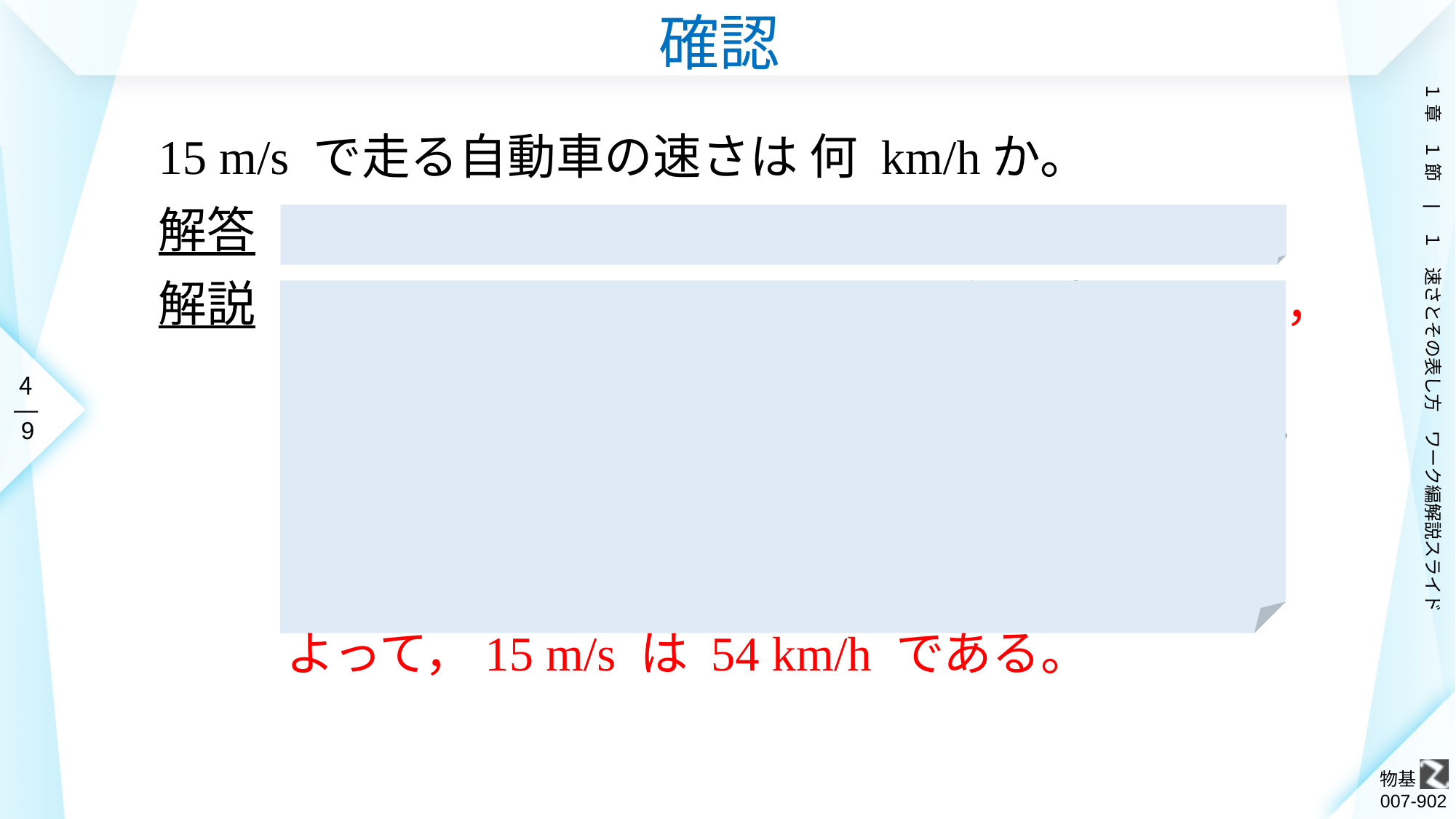

# 確認
15 m/s で走る自動車の速さは 何 km/hか。
解答　54 km/h
解説　15 m/s とは，1 s 間に 15 m 進む速さであり，
km/h とは『1 h に何 km 進むか』ということである。1 h = 3600 s であるから，
15 m/s × 3600 s = 54000 m = 54 km
となり，1 h に 54 km 進むことがわかる。よって，15 m/s は 54 km/h である。